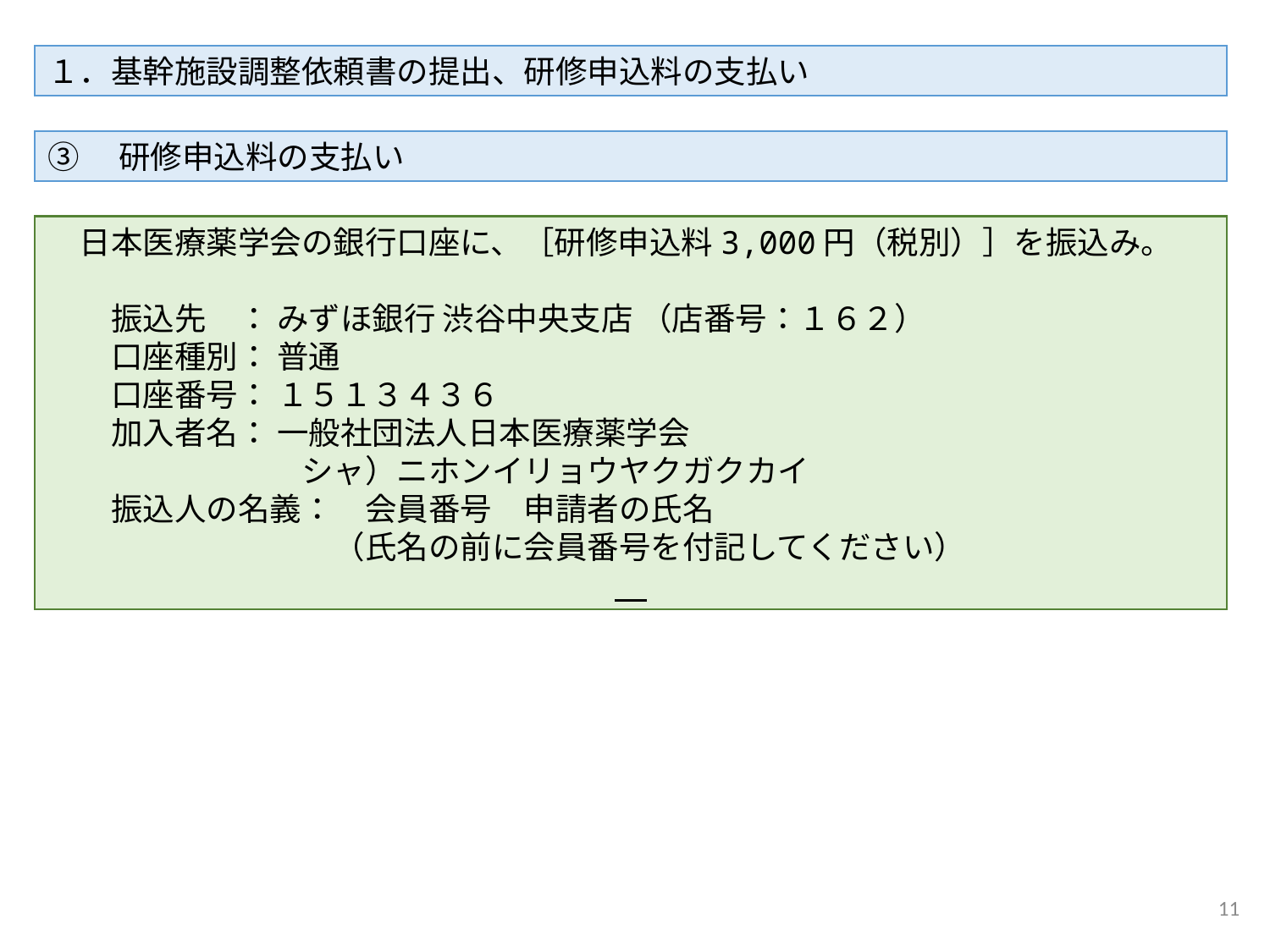

１．基幹施設調整依頼書の提出、研修申込料の支払い
③　研修申込料の支払い
　日本医療薬学会の銀行口座に、［研修申込料3,000円（税別）］を振込み。

振込先　： みずほ銀行 渋谷中央支店 （店番号：１６２）
口座種別： 普通
口座番号： １５１３４３６
加入者名： 一般社団法人日本医療薬学会
　　　　　　シャ）ニホンイリョウヤクガクカイ
振込人の名義：　会員番号　申請者の氏名
　　　　　　　（氏名の前に会員番号を付記してください）

11